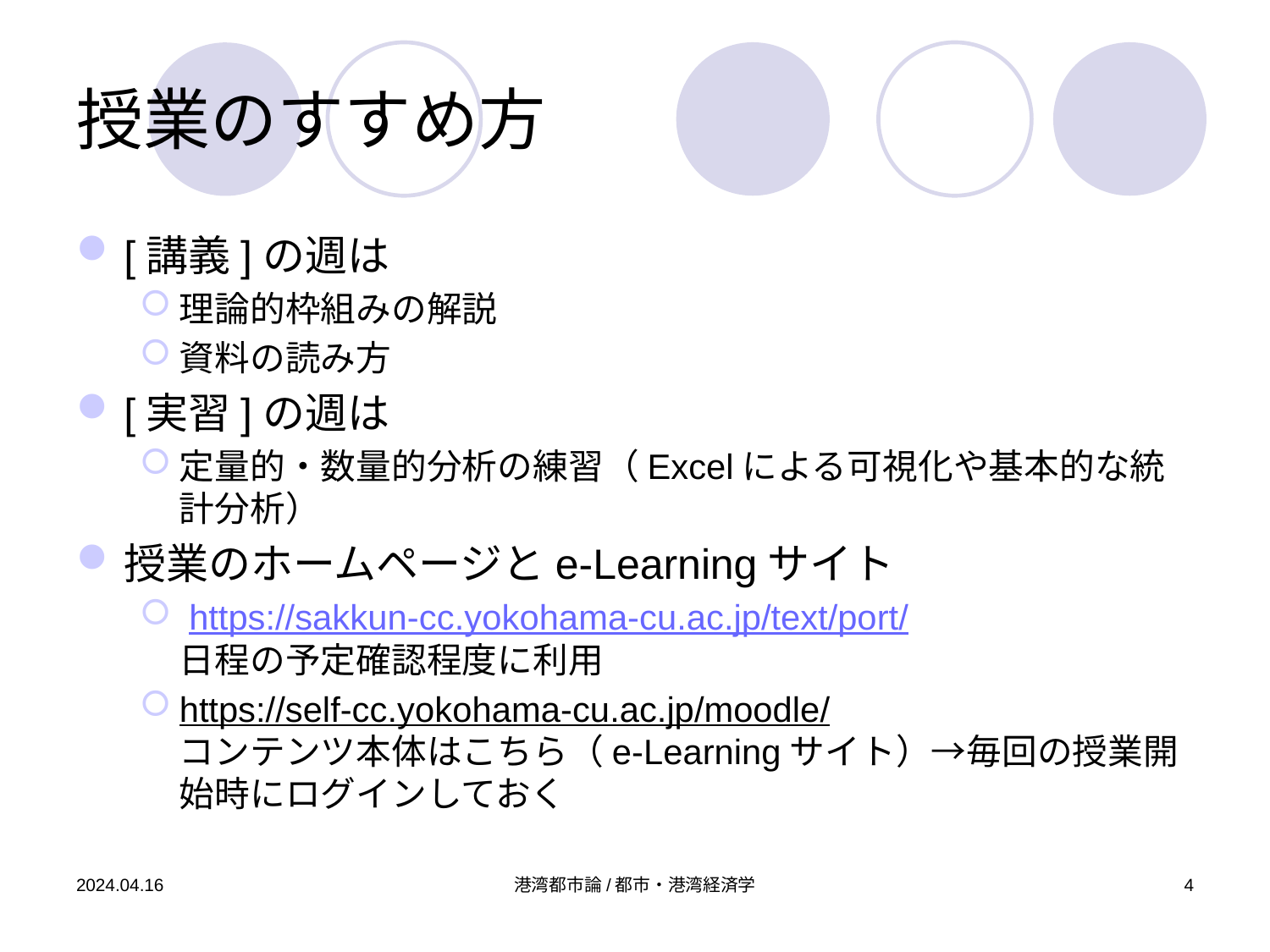

# 授業のすすめ方
[講義]の週は
理論的枠組みの解説
資料の読み方
[実習]の週は
定量的・数量的分析の練習（Excelによる可視化や基本的な統計分析）
授業のホームページとe-Learningサイト
 https://sakkun-cc.yokohama-cu.ac.jp/text/port/
日程の予定確認程度に利用
https://self-cc.yokohama-cu.ac.jp/moodle/
コンテンツ本体はこちら（e-Learningサイト）→毎回の授業開始時にログインしておく
2024.04.16
港湾都市論/都市・港湾経済学
4